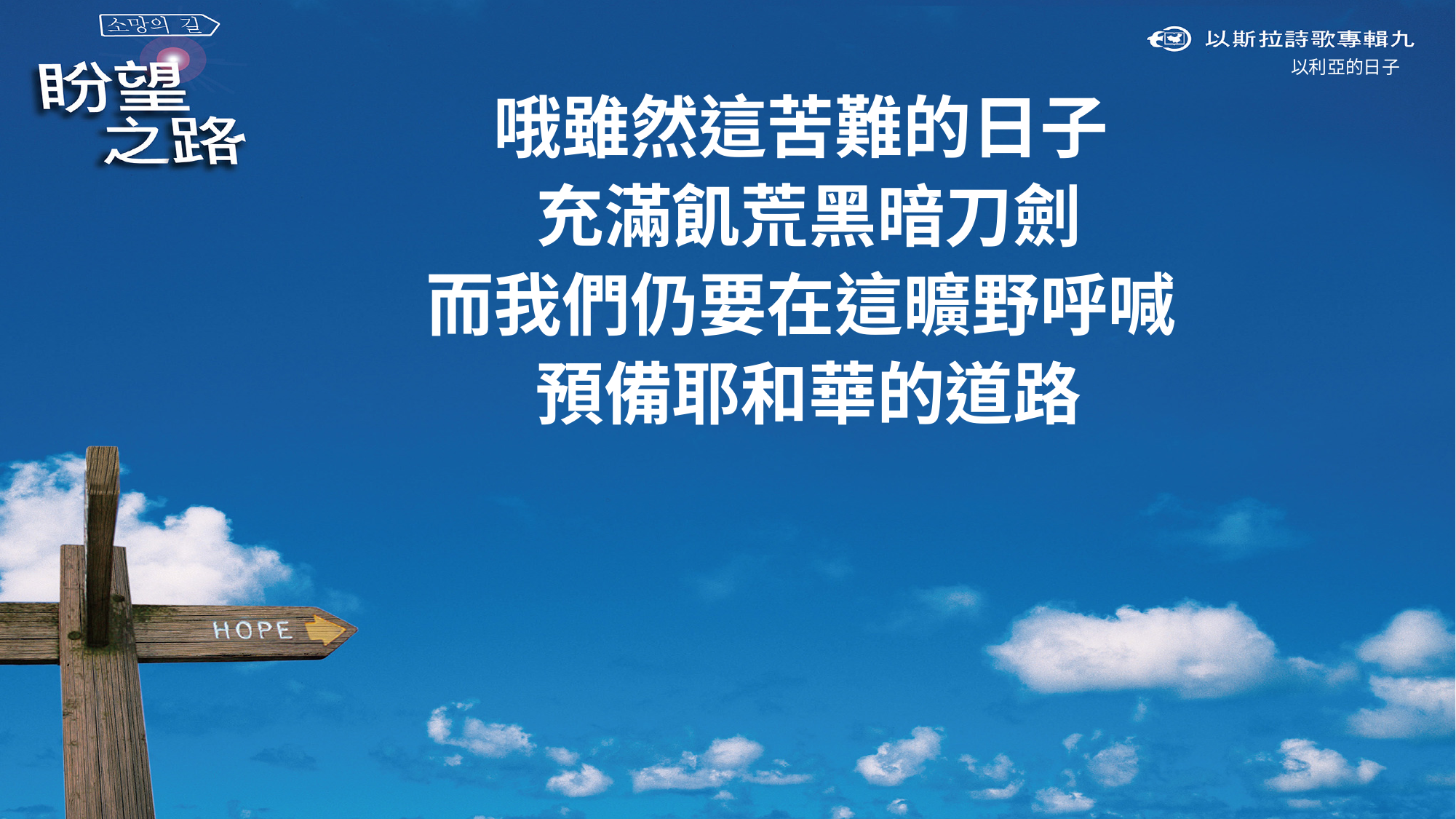

以利亞的日子
哦雖然這苦難的日子
充滿飢荒黑暗刀劍
而我們仍要在這曠野呼喊
預備耶和華的道路